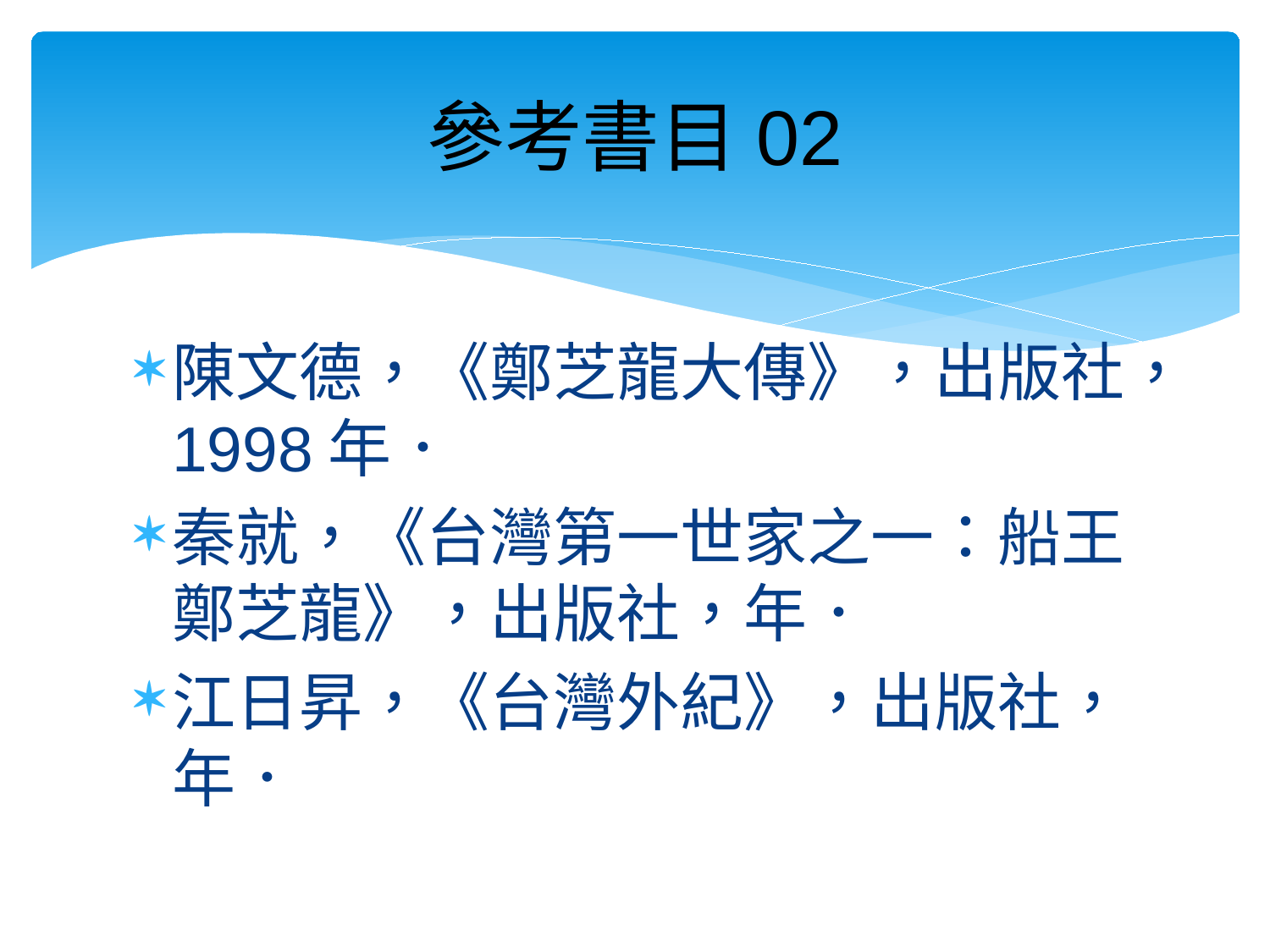

# 參考書目02
陳文德，《鄭芝龍大傳》，出版社，1998年．
秦就，《台灣第一世家之一：船王鄭芝龍》，出版社，年．
江日昇，《台灣外紀》，出版社，年．